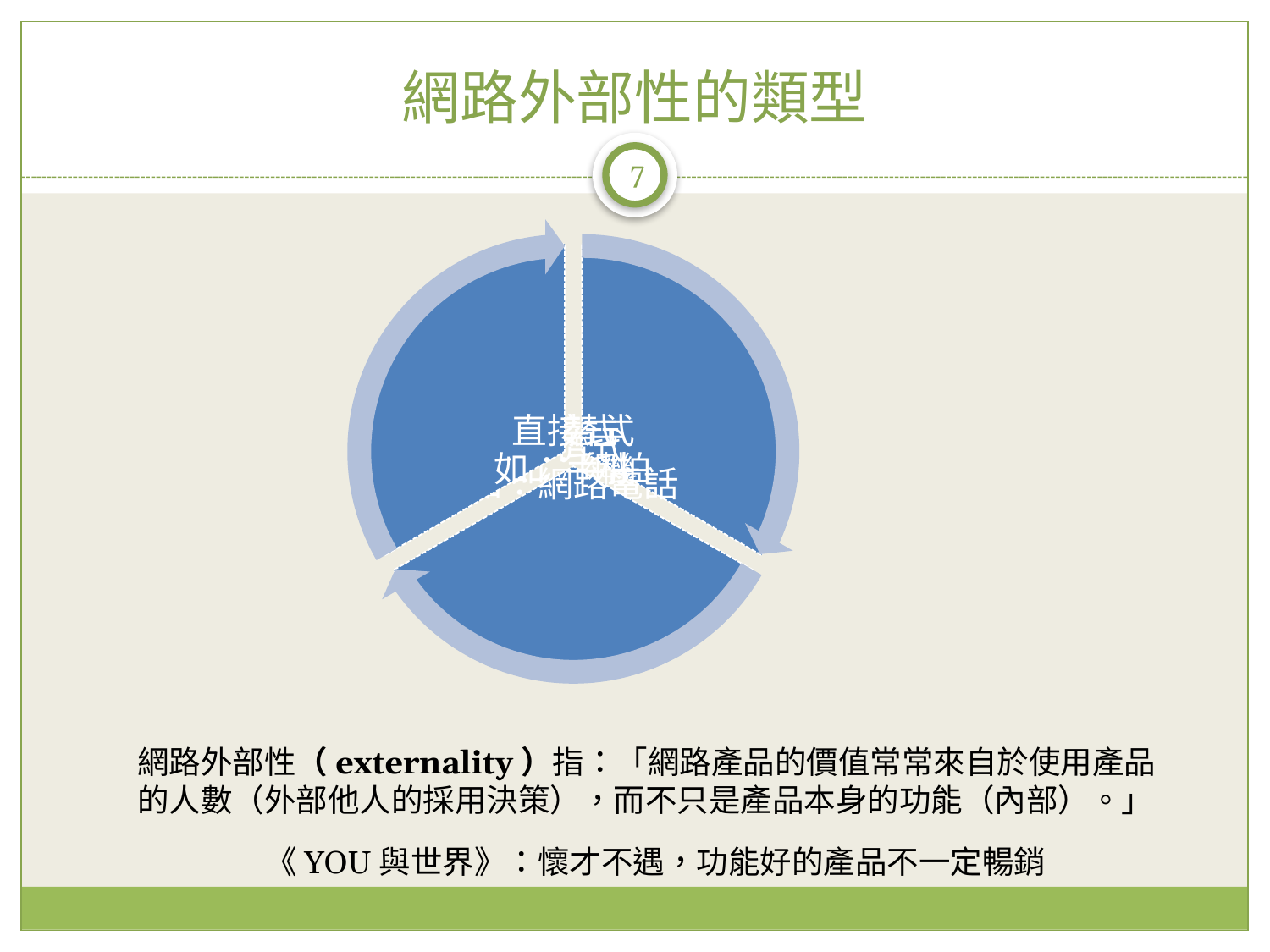

# 網路外部性的類型
7
交替式
如：網拍
同儕式
如：網路電話
直接式
如：手機
網路外部性（externality）指：「網路產品的價值常常來自於使用產品的人數（外部他人的採用決策），而不只是產品本身的功能（內部）。」
《YOU與世界》：懷才不遇，功能好的產品不一定暢銷